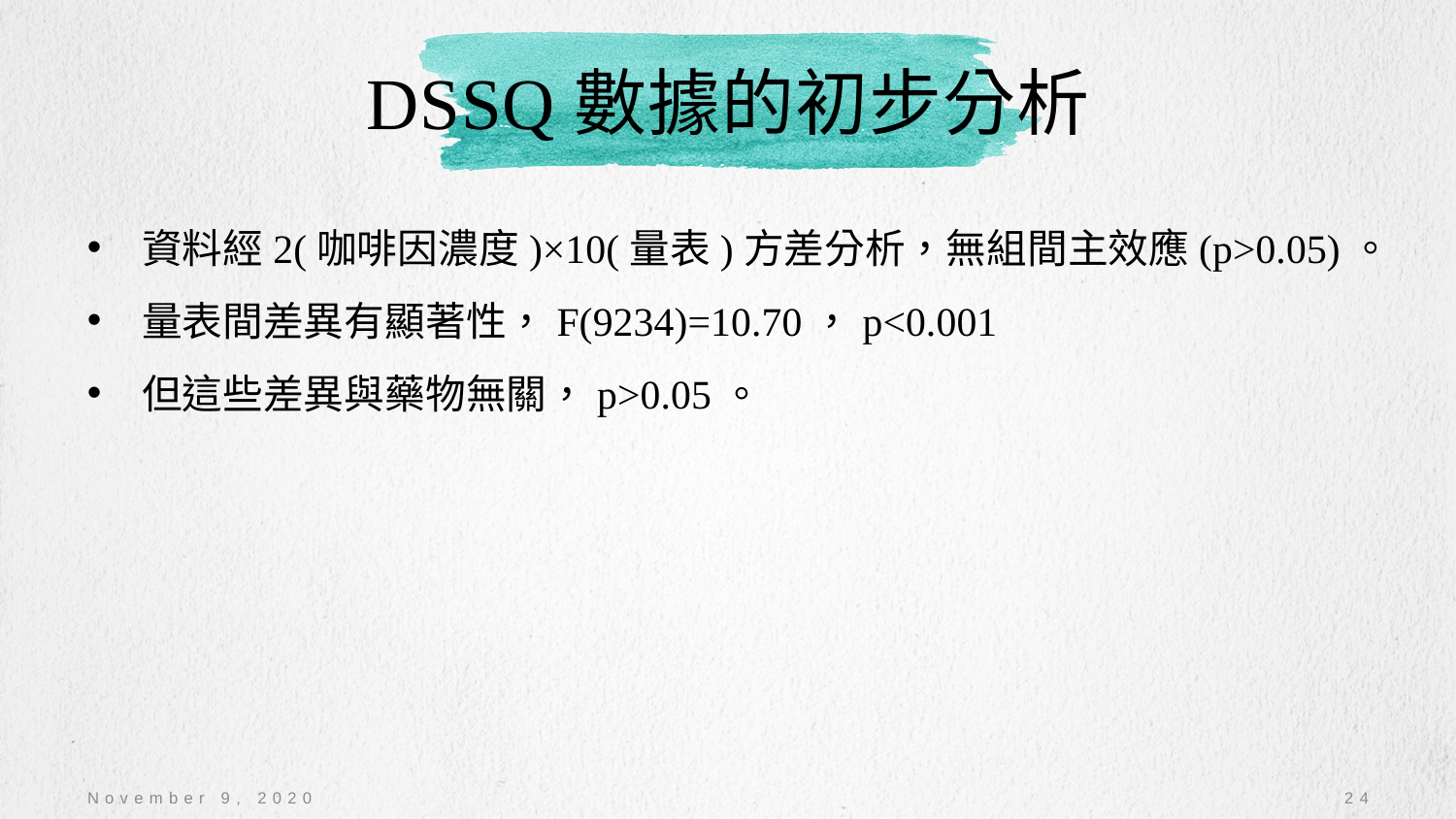

# DSSQ數據的初步分析
資料經2(咖啡因濃度)×10(量表)方差分析，無組間主效應(p>0.05)。
量表間差異有顯著性，F(9234)=10.70，p<0.001
但這些差異與藥物無關，p>0.05。
November 9, 2020
24